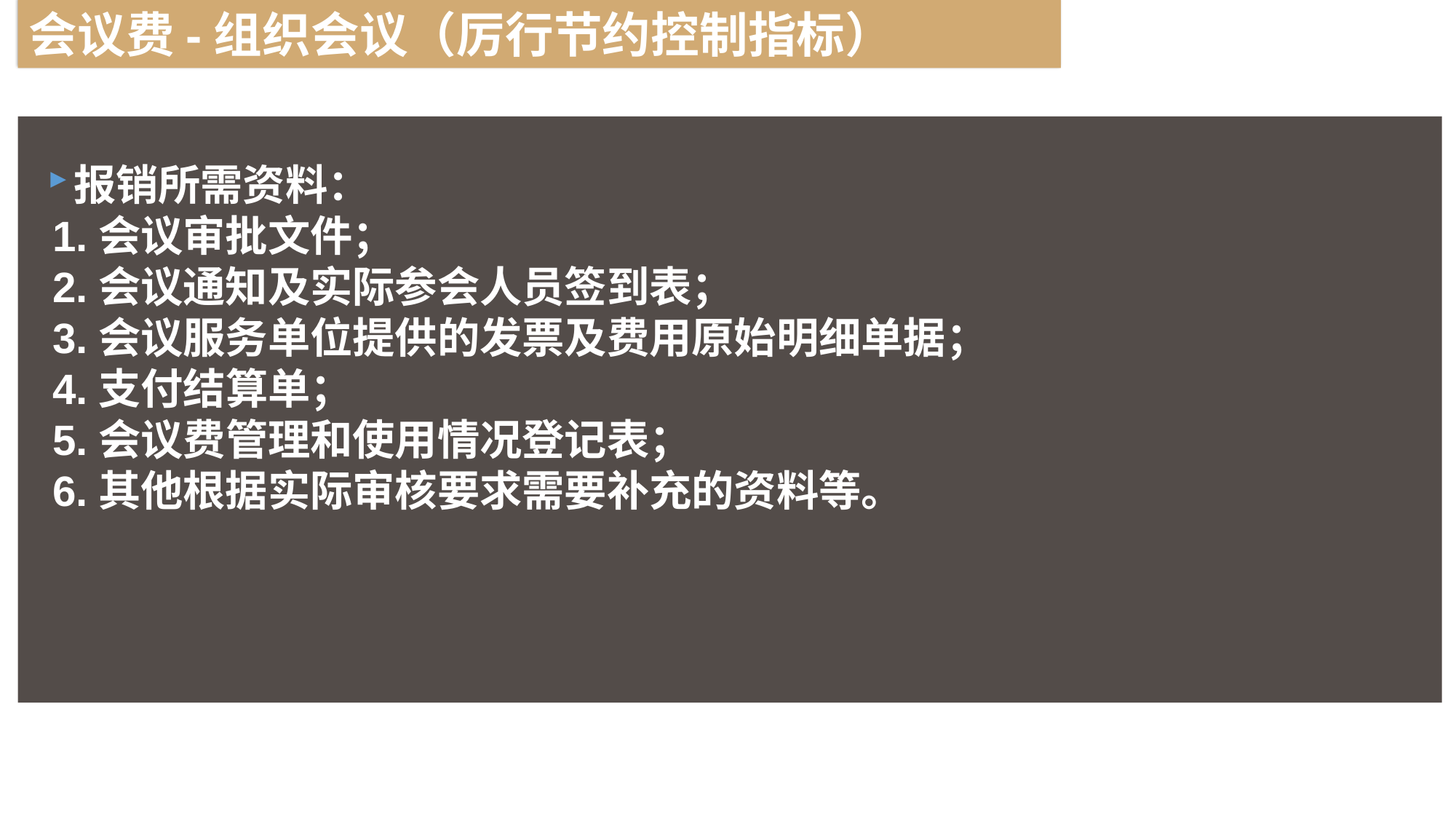

会议费-组织会议（厉行节约控制指标）

报销所需资料：
 1.会议审批文件；
 2.会议通知及实际参会人员签到表；
 3.会议服务单位提供的发票及费用原始明细单据；
 4.支付结算单；
 5.会议费管理和使用情况登记表；
 6.其他根据实际审核要求需要补充的资料等。
指因业务需要的临时用款，如职工预借的差旅费等。